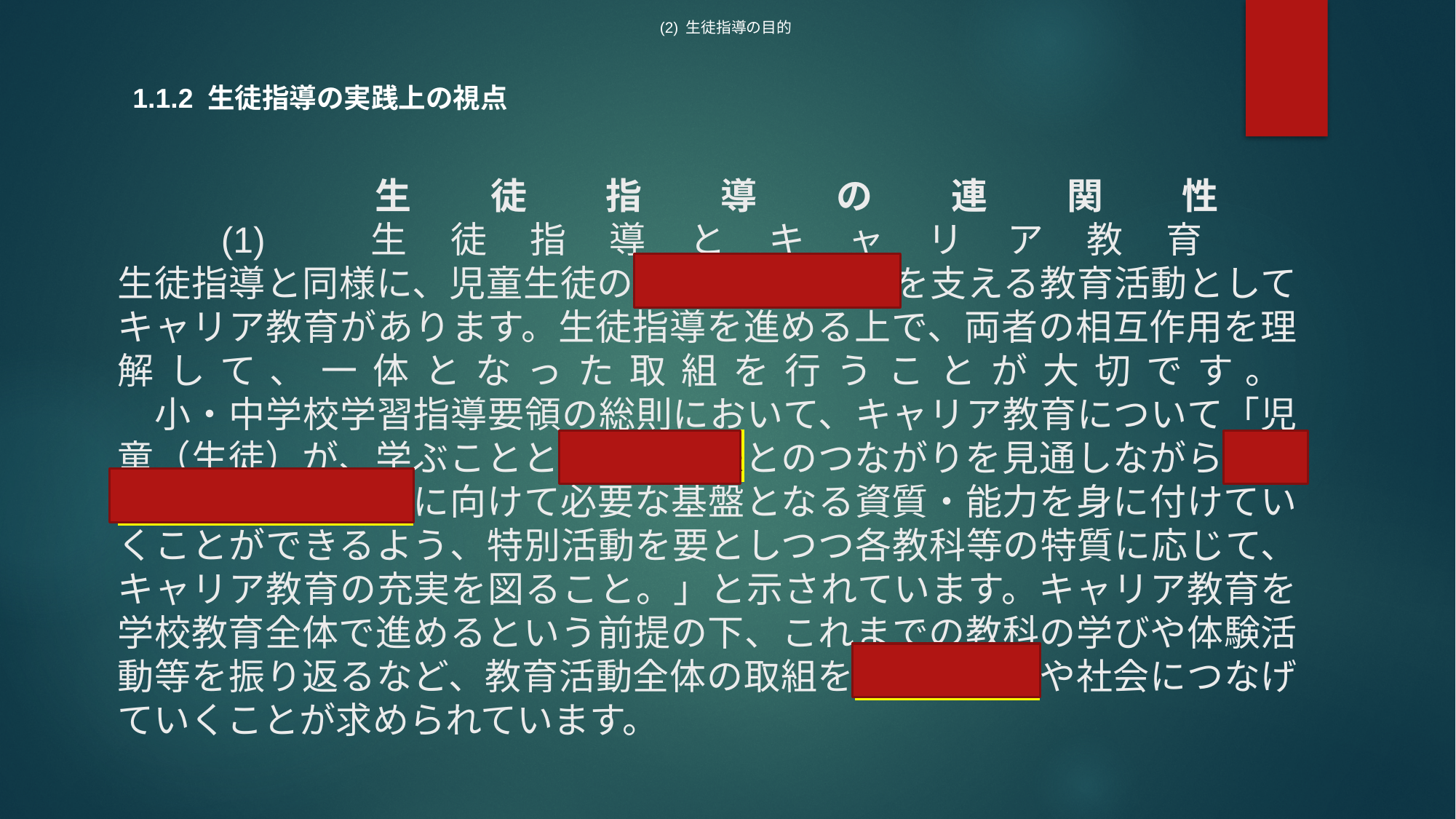

(2) 生徒指導の目的
1.1.2 生徒指導の実践上の視点
# 生徒指導の連関性 (1) 生徒指導とキャリア教育 生徒指導と同様に、児童生徒の社会的自己実現を支える教育活動としてキャリア教育があります。生徒指導を進める上で、両者の相互作用を理解して、一体となった取組を行うことが大切です。 　小・中学校学習指導要領の総則において、キャリア教育について「児童（生徒）が、学ぶことと自己の将来とのつながりを見通しながら、社会的・職業的自立に向けて必要な基盤となる資質・能力を身に付けていくことができるよう、特別活動を要としつつ各教科等の特質に応じて、キャリア教育の充実を図ること。」と示されています。キャリア教育を学校教育全体で進めるという前提の下、これまでの教科の学びや体験活動等を振り返るなど、教育活動全体の取組を自己の将来や社会につなげていくことが求められています。